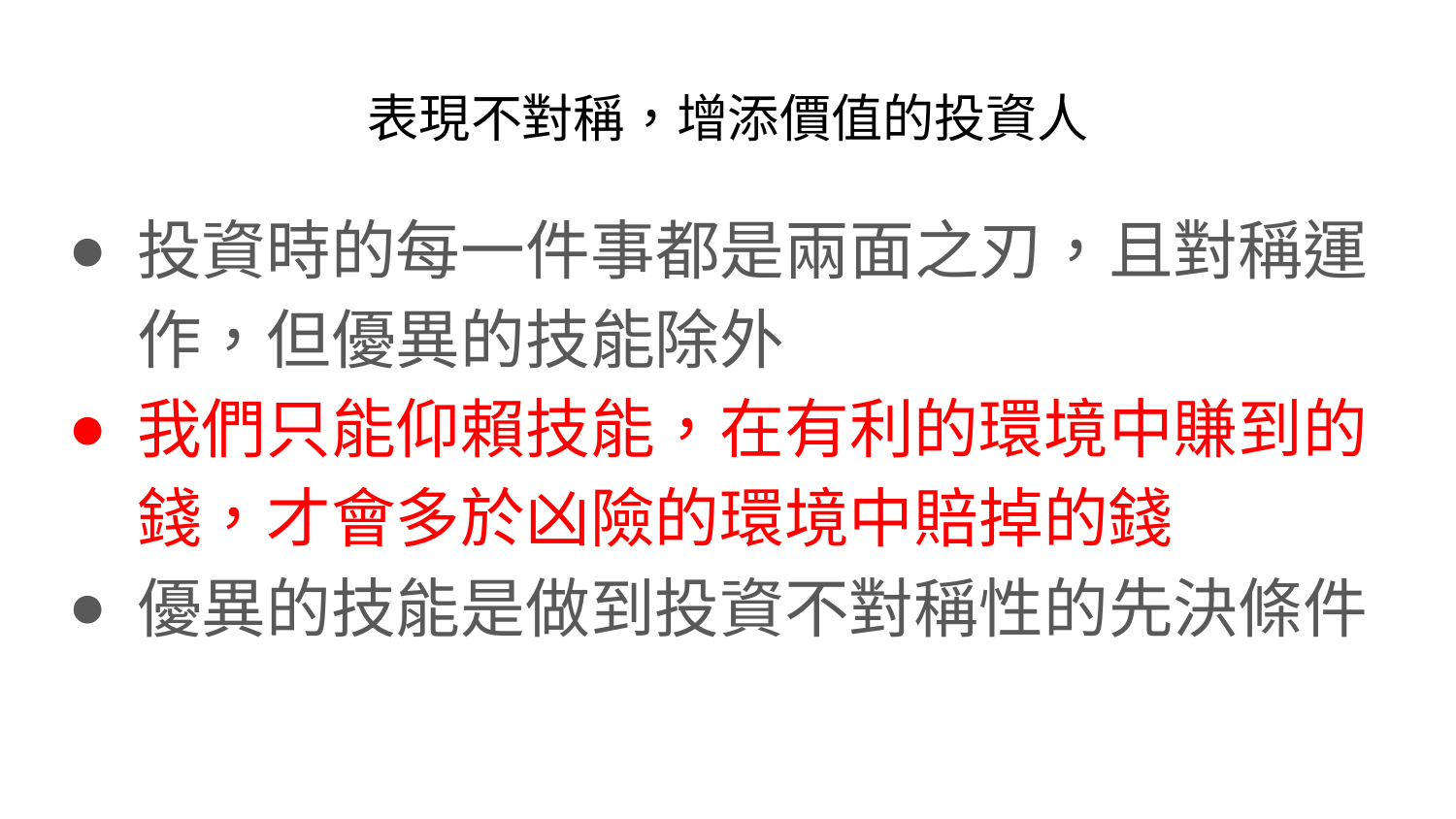

# 表現不對稱，增添價值的投資人
投資時的每一件事都是兩面之刃，且對稱運作，但優異的技能除外
我們只能仰賴技能，在有利的環境中賺到的錢，才會多於凶險的環境中賠掉的錢
優異的技能是做到投資不對稱性的先決條件